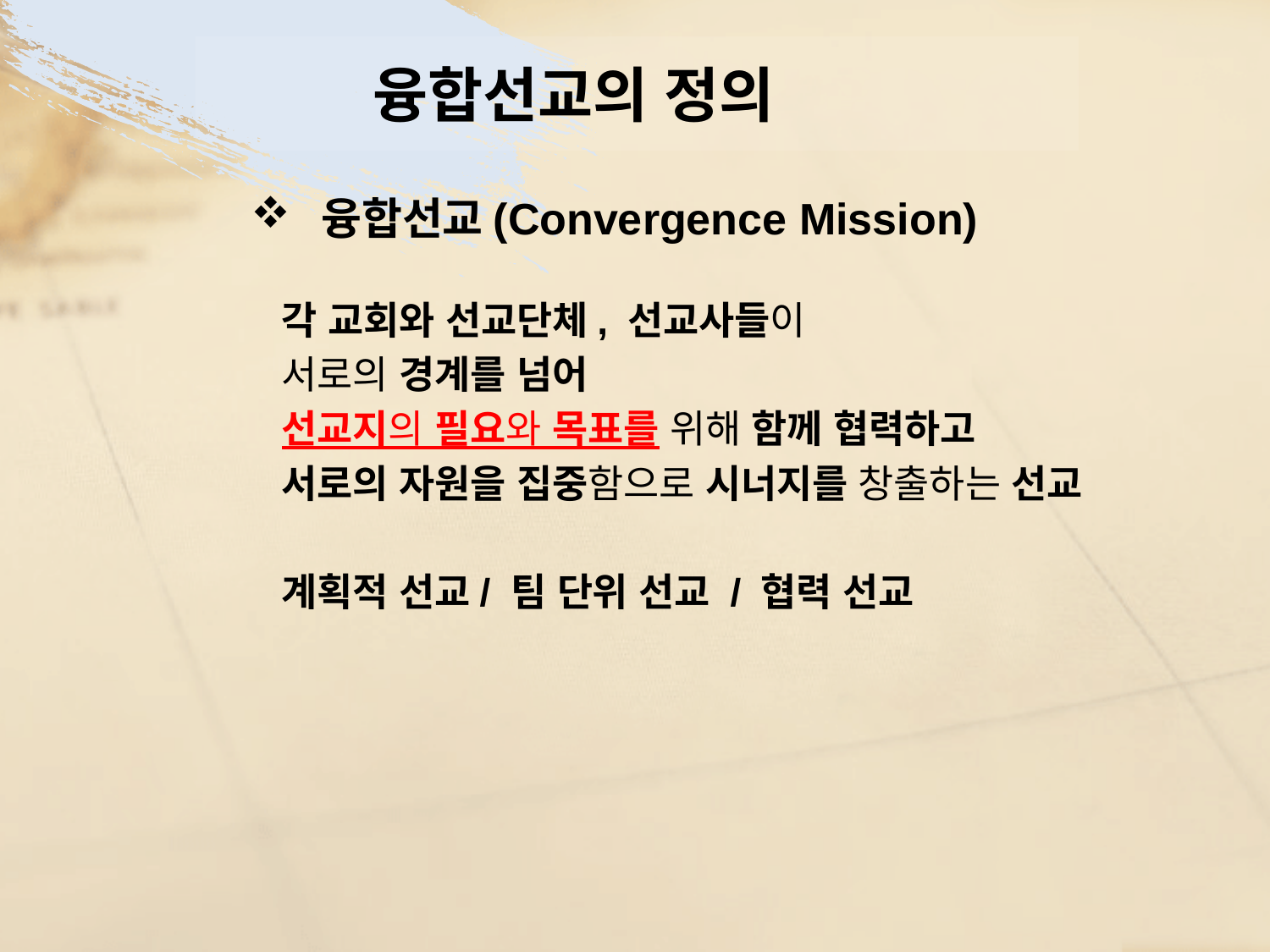

# 융합선교의 정의
 융합선교(Convergence Mission)

각 교회와 선교단체, 선교사들이
서로의 경계를 넘어
선교지의 필요와 목표를 위해 함께 협력하고
서로의 자원을 집중함으로 시너지를 창출하는 선교

계획적 선교/ 팀 단위 선교 / 협력 선교